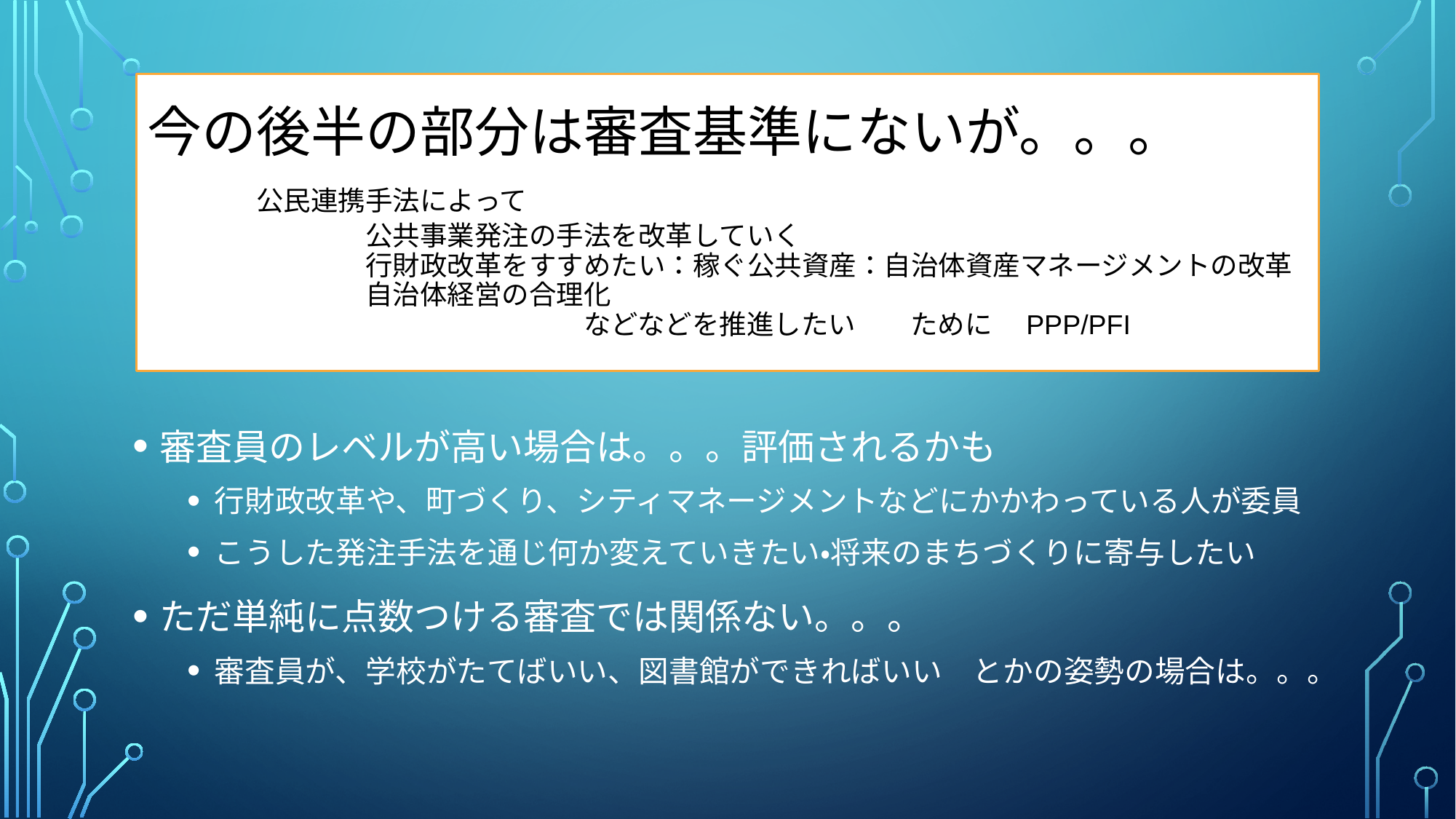

# 今の後半の部分は審査基準にないが。。。 公民連携手法によって 公共事業発注の手法を改革していく 行財政改革をすすめたい：稼ぐ公共資産：自治体資産マネージメントの改革 自治体経営の合理化 などなどを推進したい　　ために　PPP/PFI
審査員のレベルが高い場合は。。。評価されるかも
行財政改革や、町づくり、シティマネージメントなどにかかわっている人が委員
こうした発注手法を通じ何か変えていきたい・将来のまちづくりに寄与したい
ただ単純に点数つける審査では関係ない。。。
審査員が、学校がたてばいい、図書館ができればいい　とかの姿勢の場合は。。。